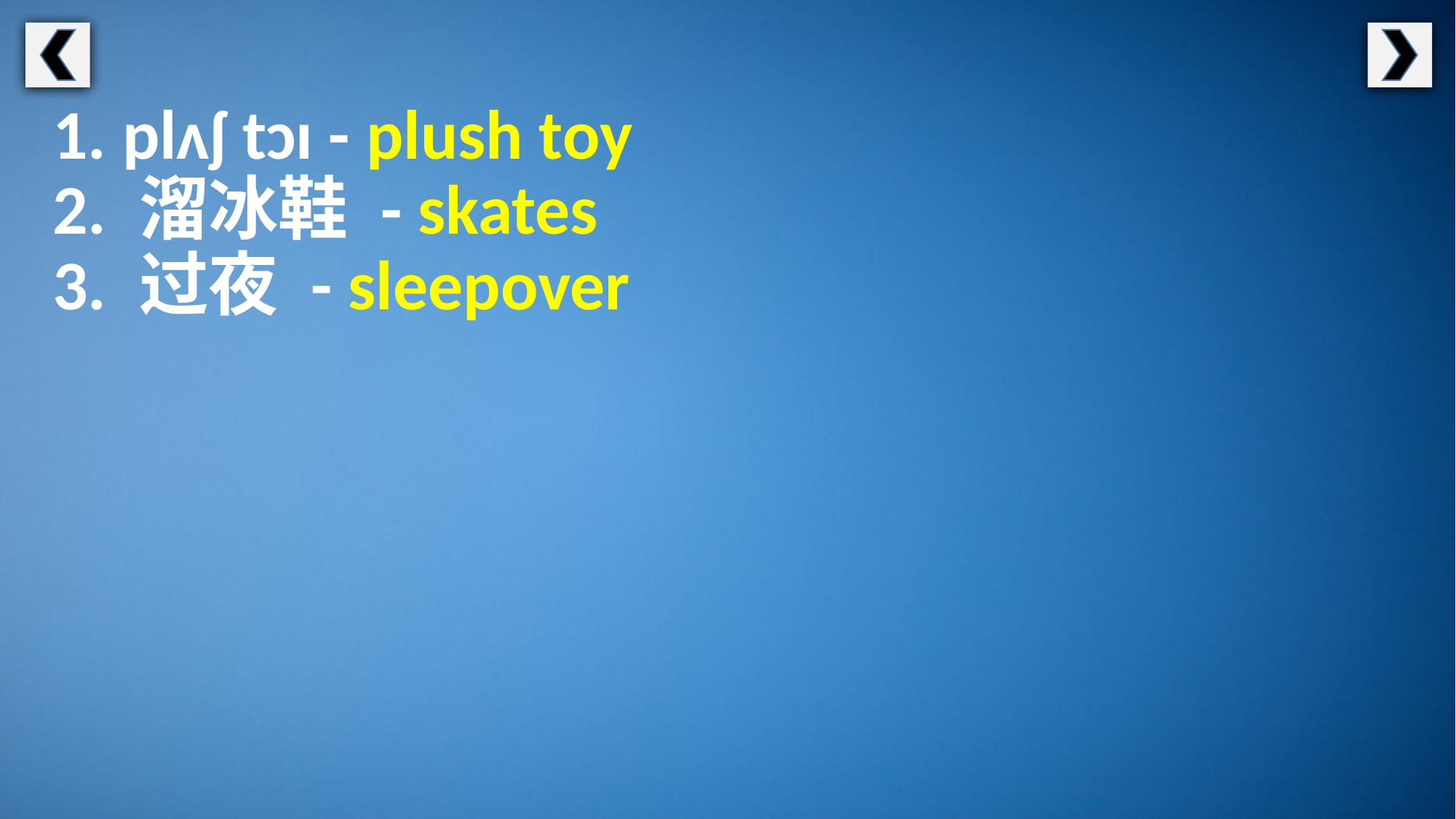

1. plʌʃ tɔɪ - plush toy
2. 溜冰鞋 - skates
3. 过夜 - sleepover